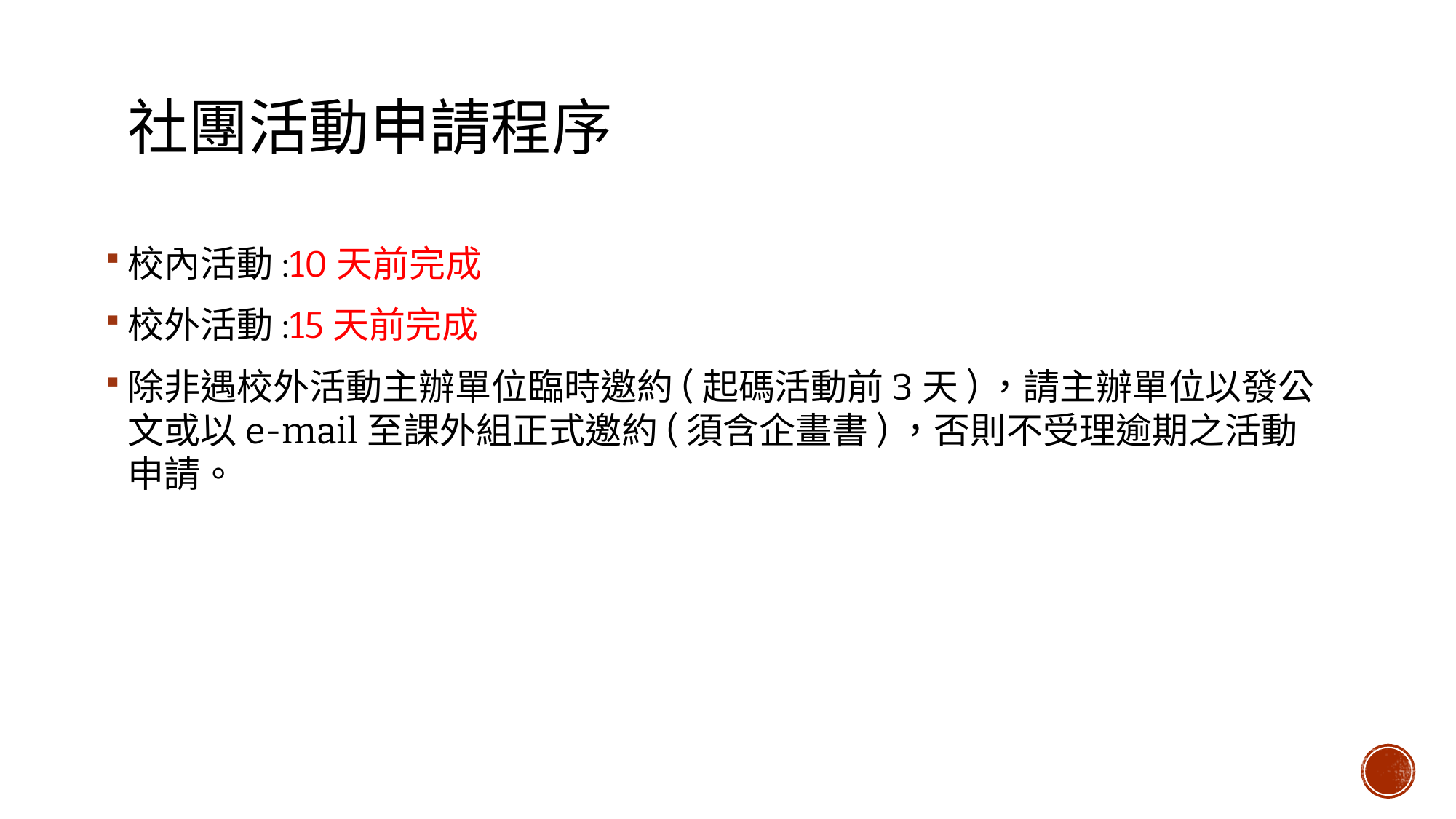

# 社團活動申請程序
校內活動:10天前完成
校外活動:15天前完成
除非遇校外活動主辦單位臨時邀約(起碼活動前3天)，請主辦單位以發公文或以e-mail至課外組正式邀約(須含企畫書)，否則不受理逾期之活動申請。